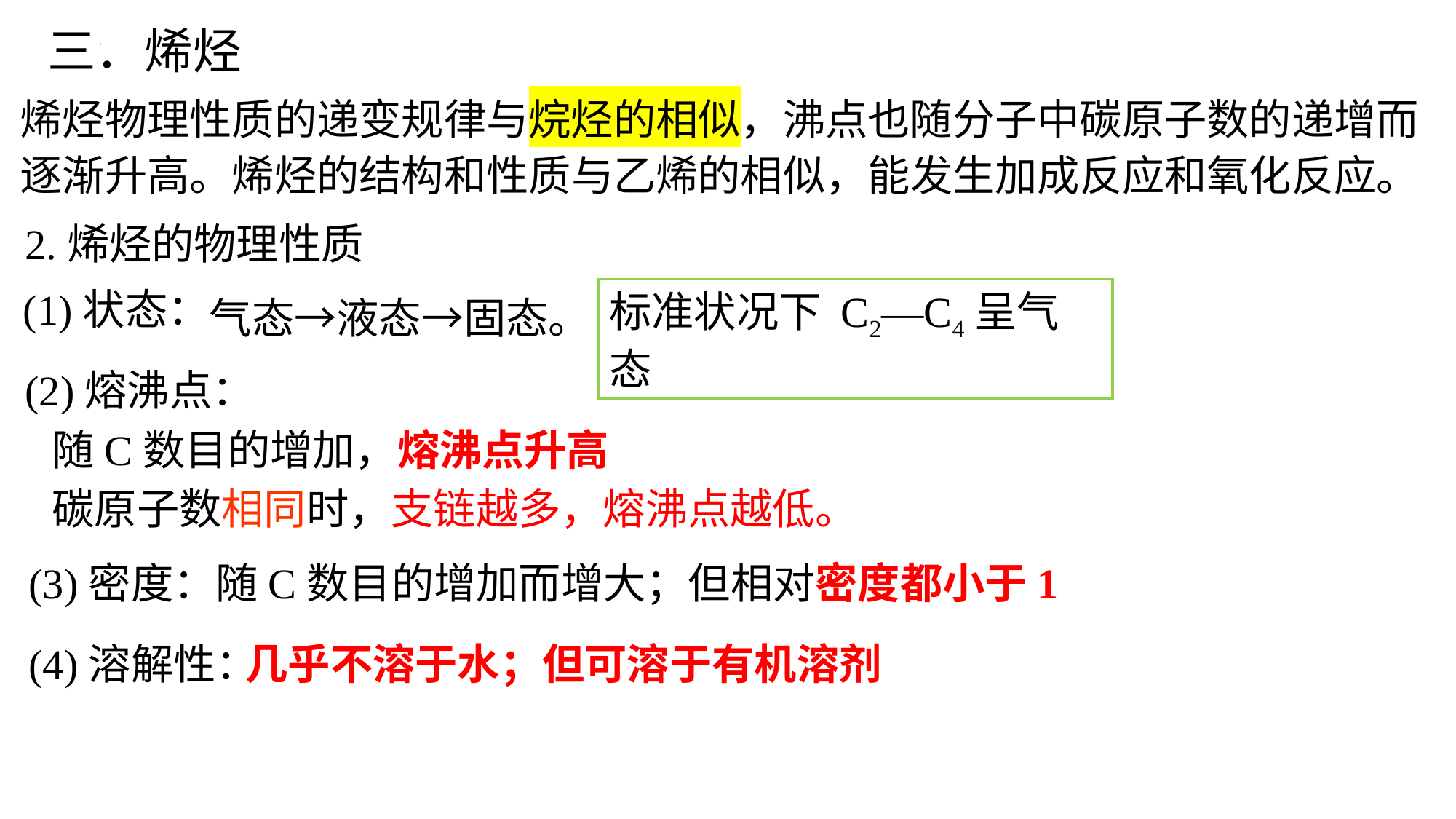

三．烯烃
烯烃物理性质的递变规律与烷烃的相似，沸点也随分子中碳原子数的递增而逐渐升高。烯烃的结构和性质与乙烯的相似，能发生加成反应和氧化反应。
2.烯烃的物理性质
气态→液态→固态。
(1)状态：
标准状况下 C2—C4呈气态
(2)熔沸点：
随C数目的增加，熔沸点升高
碳原子数相同时，支链越多，熔沸点越低。
(3)密度：随C数目的增加而增大；但相对密度都小于1
几乎不溶于水；但可溶于有机溶剂
(4)溶解性：